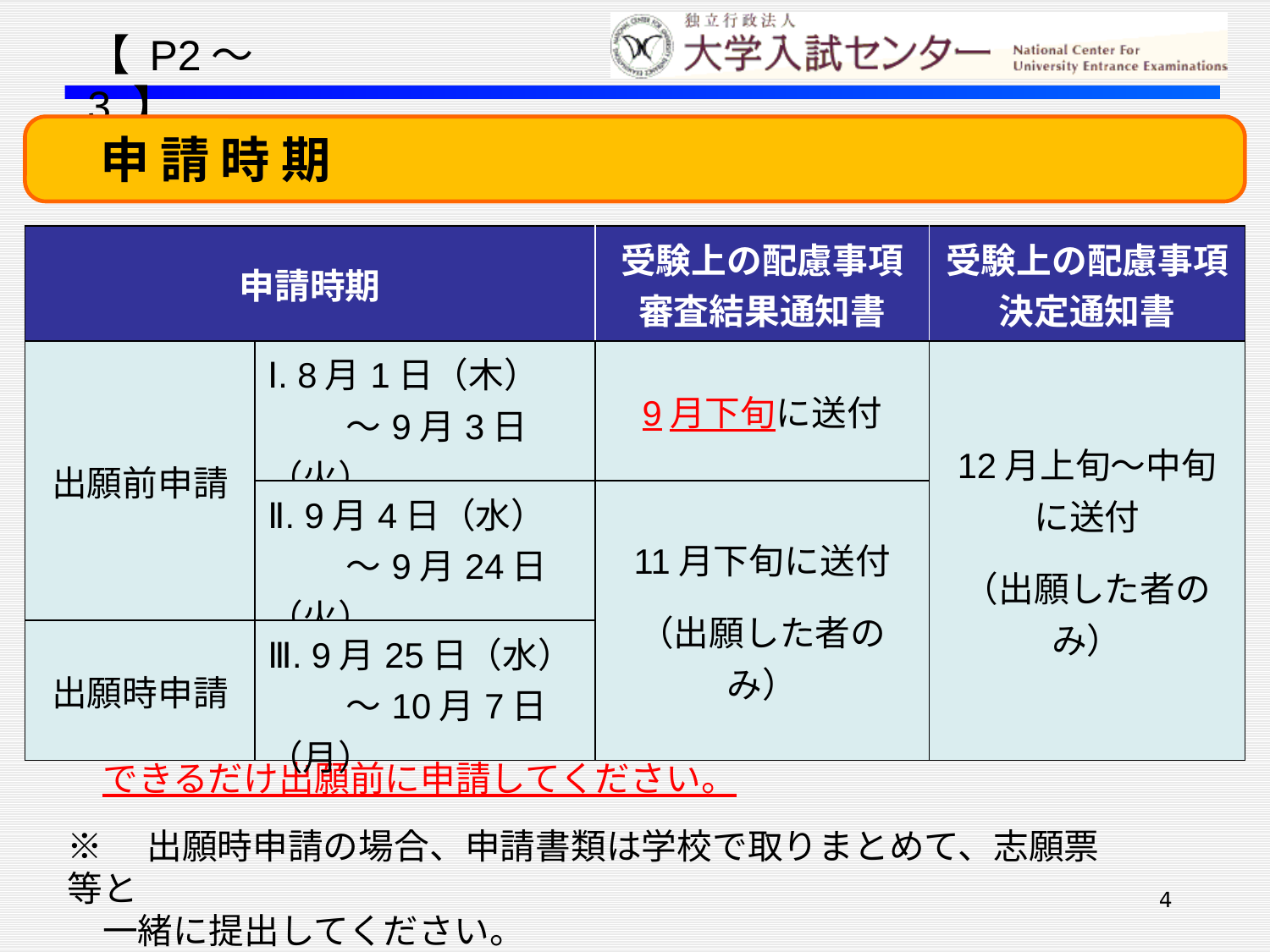

【 P2～3 】
　申 請 時 期
| 申請時期 |  | 受験上の配慮事項 審査結果通知書 | 受験上の配慮事項 決定通知書 |
| --- | --- | --- | --- |
| 出願前申請 | Ⅰ. 8月1日（木） 　　 ～9月3日（火） | 9月下旬に送付 | 12月上旬～中旬に送付 （出願した者のみ） |
|  | Ⅱ. 9月4日（水） 　　 ～9月24日（火） | 11月下旬に送付 （出願した者のみ） |  |
| 出願時申請 | Ⅲ. 9月25日（水） 　　 ～10月7日（月） |  |  |
※　希望する配慮事項によっては審査に時間がかかる場合もあるため、
　できるだけ出願前に申請してください。
※　出願時申請の場合、申請書類は学校で取りまとめて、志願票等と
　一緒に提出してください。
4